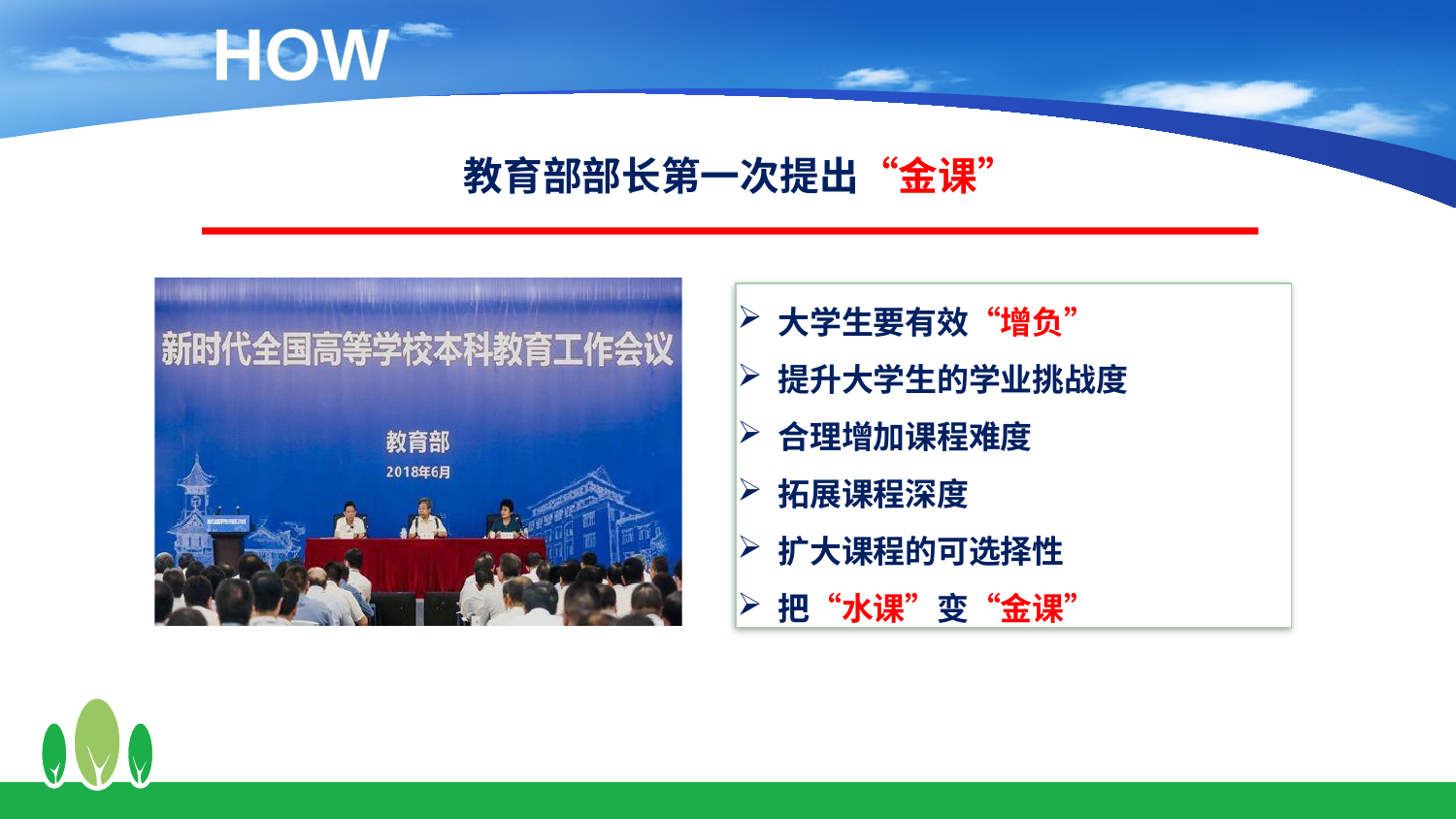

HOW
# 教育部部长第一次提出“金课”

大学生要有效“增负”
提升大学生的学业挑战度
合理增加课程难度
拓展课程深度
扩大课程的可选择性
把“水课”变“金课”